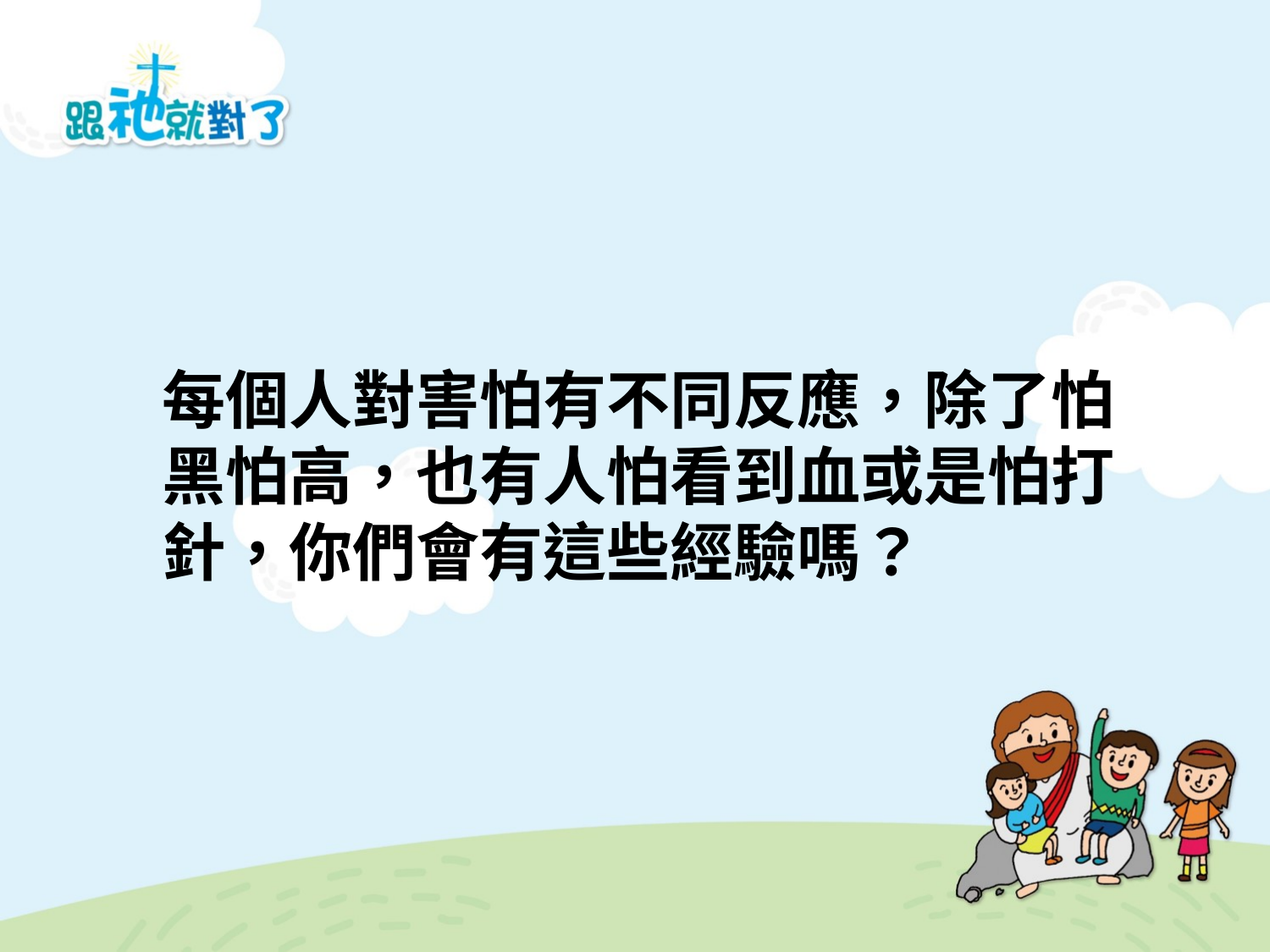

每個人對害怕有不同反應，除了怕黑怕高，也有人怕看到血或是怕打針，你們會有這些經驗嗎？